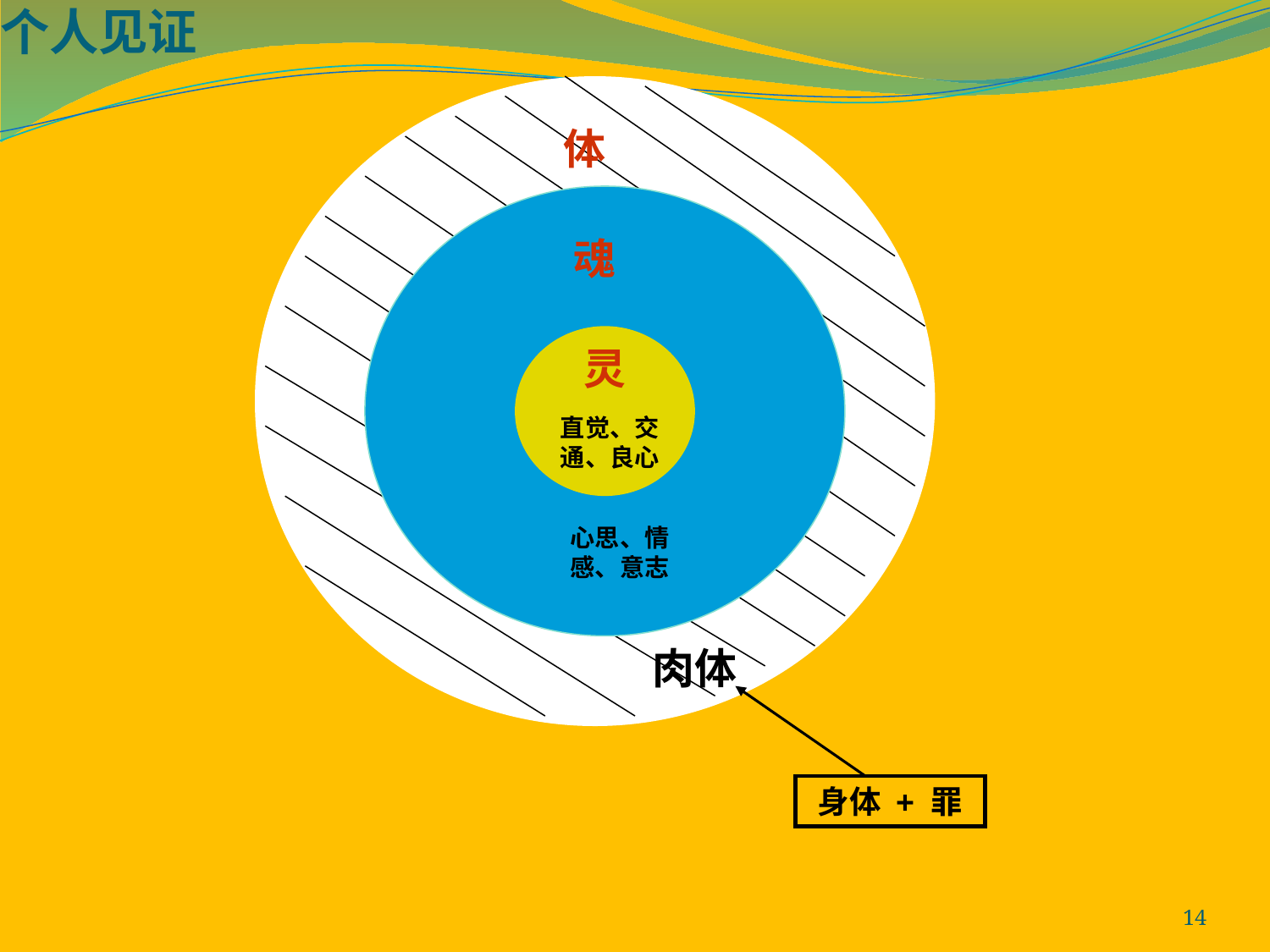

个人见证

体

魂

灵
直觉、交通、良心
心思、情感、意志
肉体

身体 + 罪
14